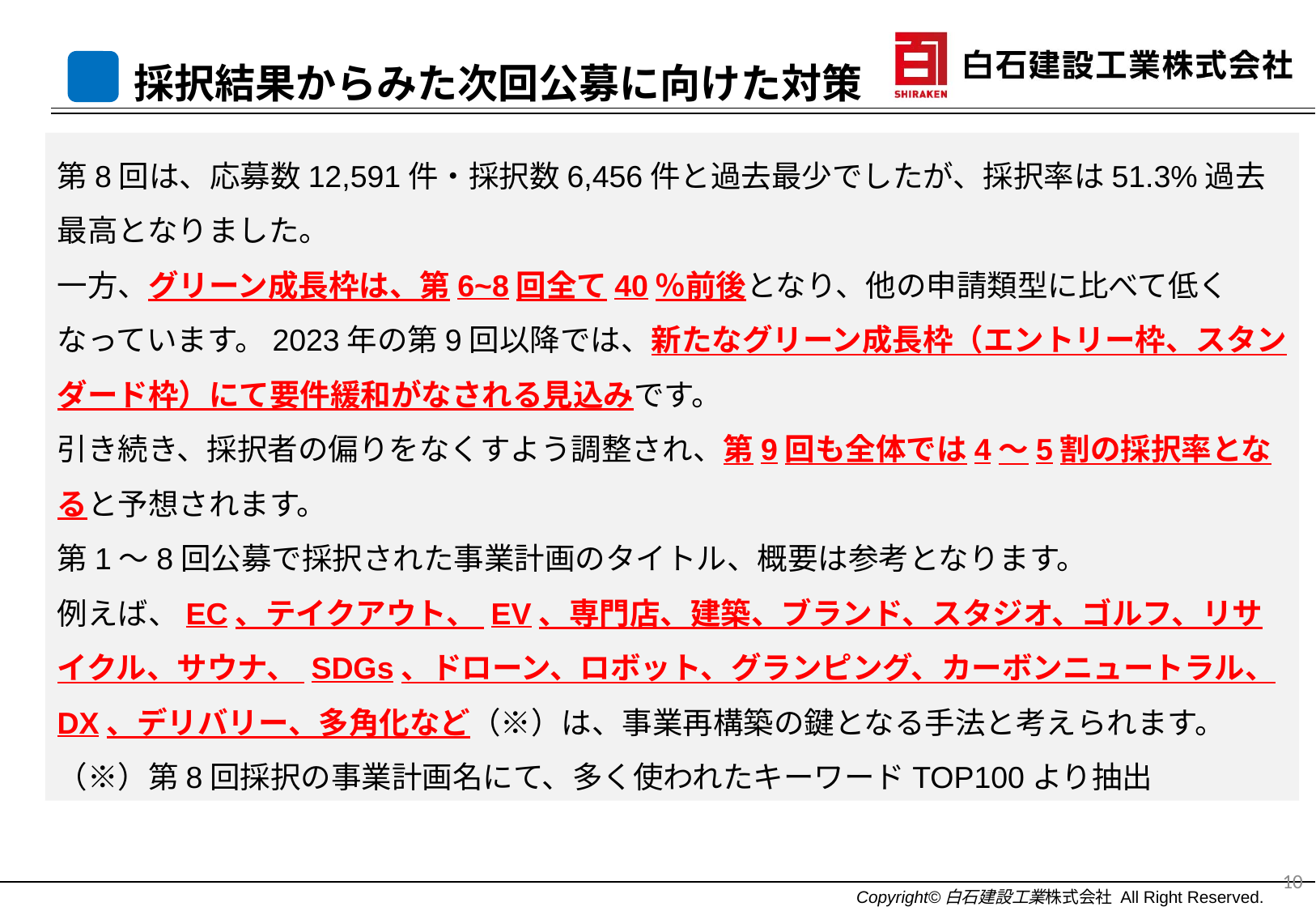

採択結果からみた次回公募に向けた対策
第8回は、応募数12,591件・採択数6,456件と過去最少でしたが、採択率は51.3%過去最高となりました。
一方、グリーン成長枠は、第6~8回全て40％前後となり、他の申請類型に比べて低くなっています。2023年の第9回以降では、新たなグリーン成長枠（エントリー枠、スタンダード枠）にて要件緩和がなされる見込みです。
引き続き、採択者の偏りをなくすよう調整され、第9回も全体では4～5割の採択率となると予想されます。
第1～8回公募で採択された事業計画のタイトル、概要は参考となります。
例えば、EC、テイクアウト、 EV、専門店、建築、ブランド、スタジオ、ゴルフ、リサイクル、サウナ、 SDGs、ドローン、ロボット、グランピング、カーボンニュートラル、 DX、デリバリー、多角化など（※）は、事業再構築の鍵となる手法と考えられます。
（※）第8回採択の事業計画名にて、多く使われたキーワードTOP100より抽出
10